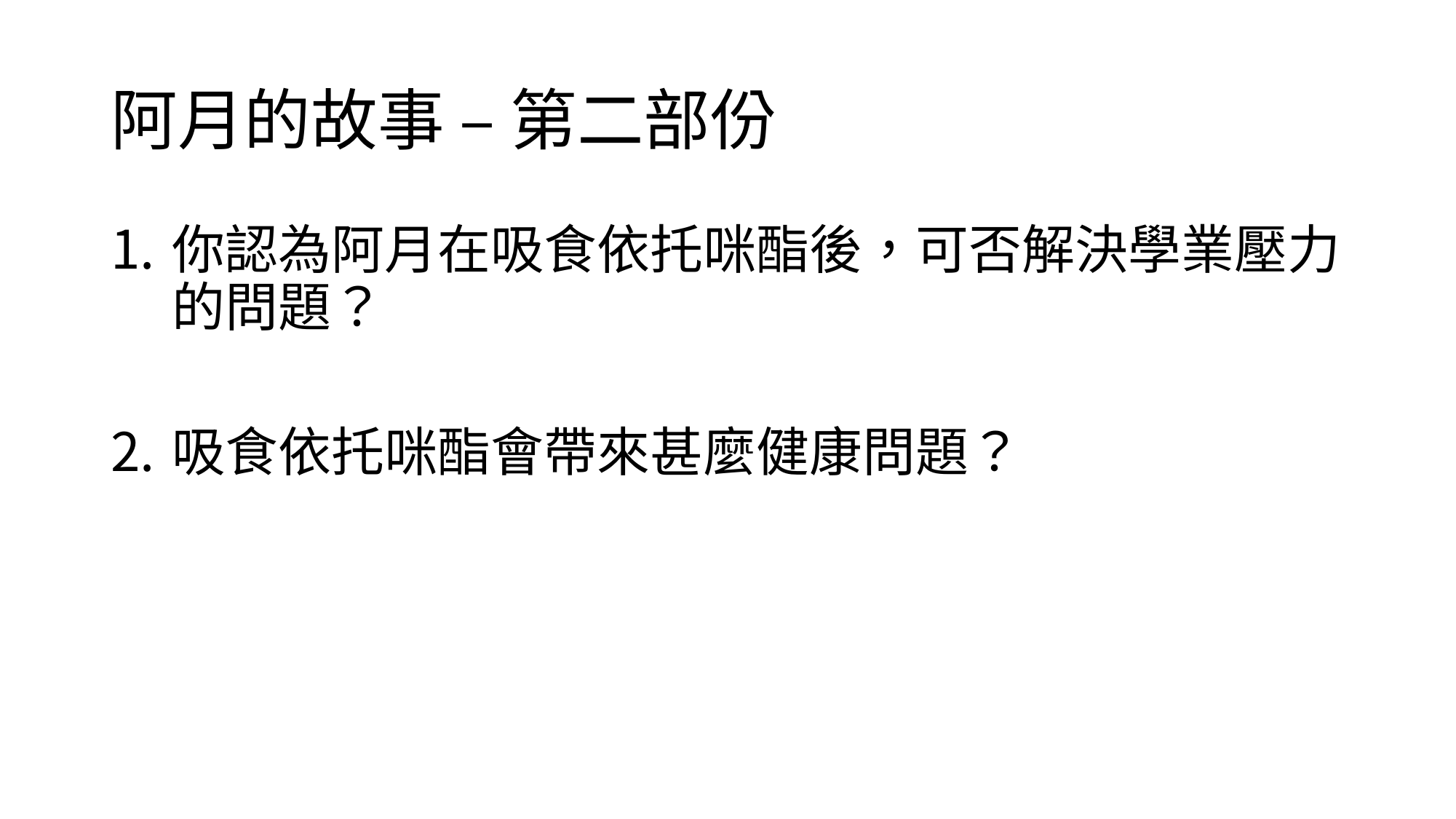

# 阿月的故事 – 第二部份
你認為阿月在吸食依托咪酯後，可否解決學業壓力的問題？

吸食依托咪酯會帶來甚麼健康問題？